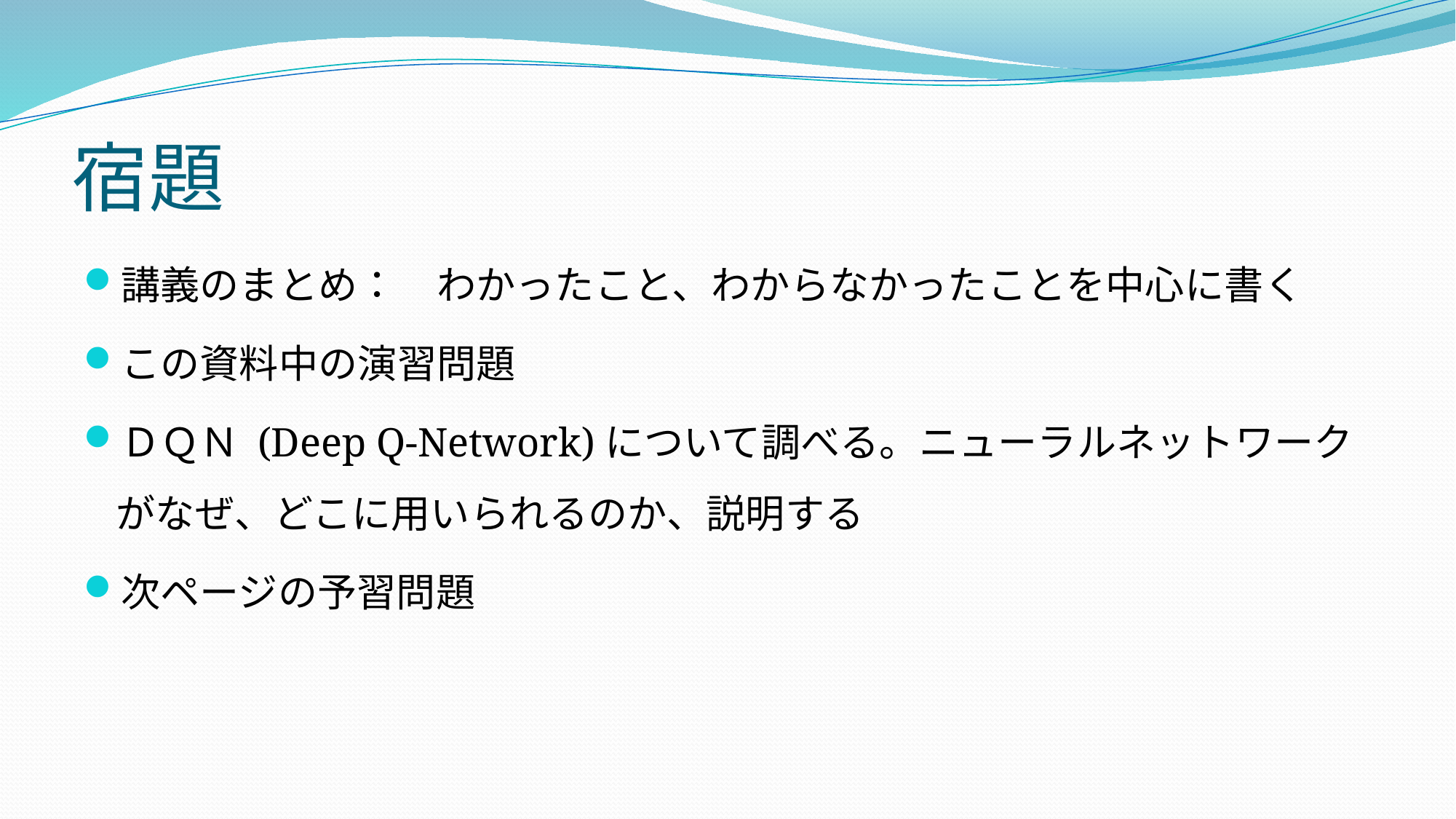

# 宿題
講義のまとめ：　わかったこと、わからなかったことを中心に書く
この資料中の演習問題
ＤＱＮ (Deep Q-Network)について調べる。ニューラルネットワークがなぜ、どこに用いられるのか、説明する
次ページの予習問題